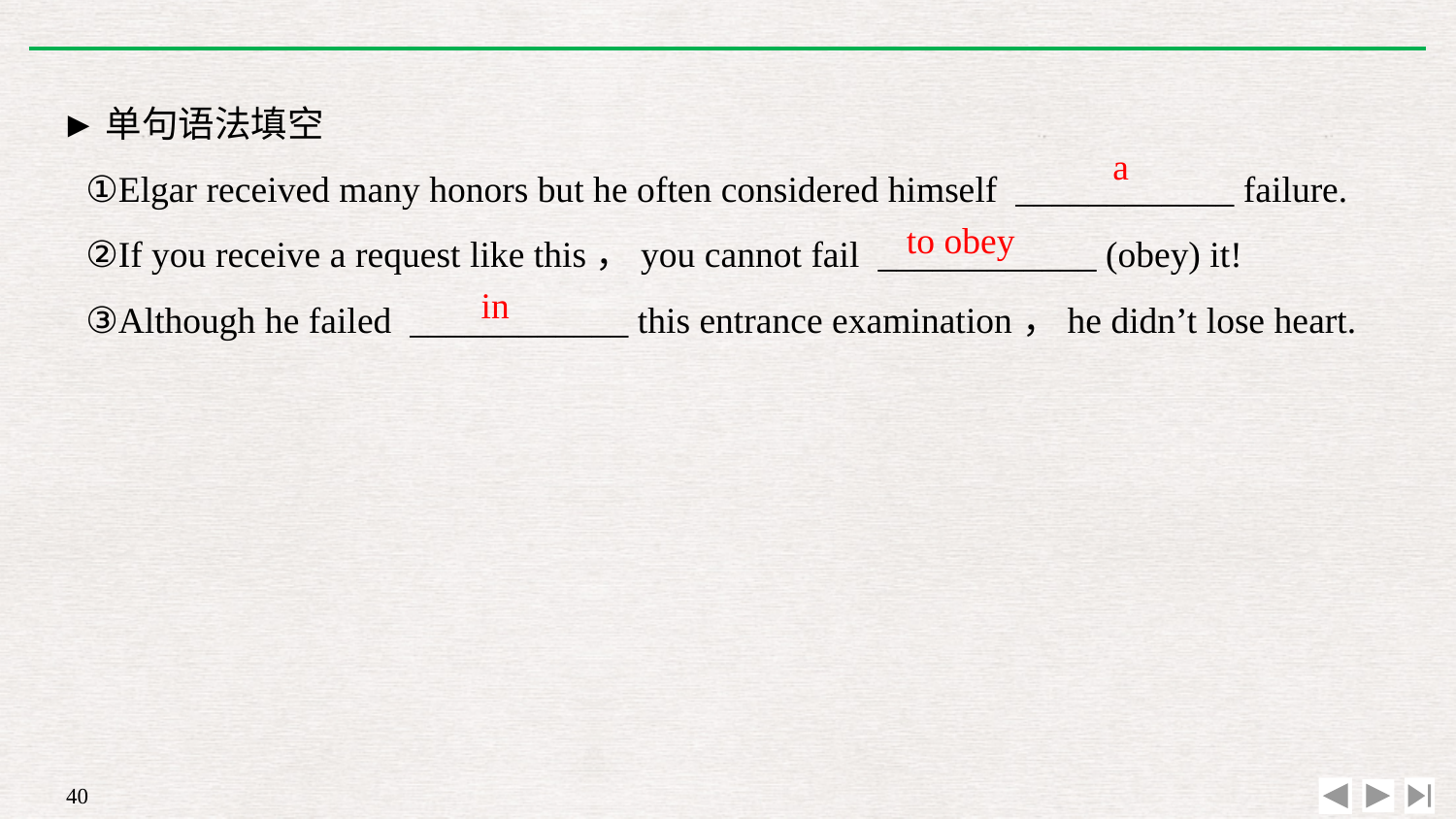

►单句语法填空
①Elgar received many honors but he often considered himself  ____________ failure.
②If you receive a request like this，you cannot fail  ____________ (obey) it!
③Although he failed  ____________ this entrance examination，he didn’t lose heart.
a
to obey
in